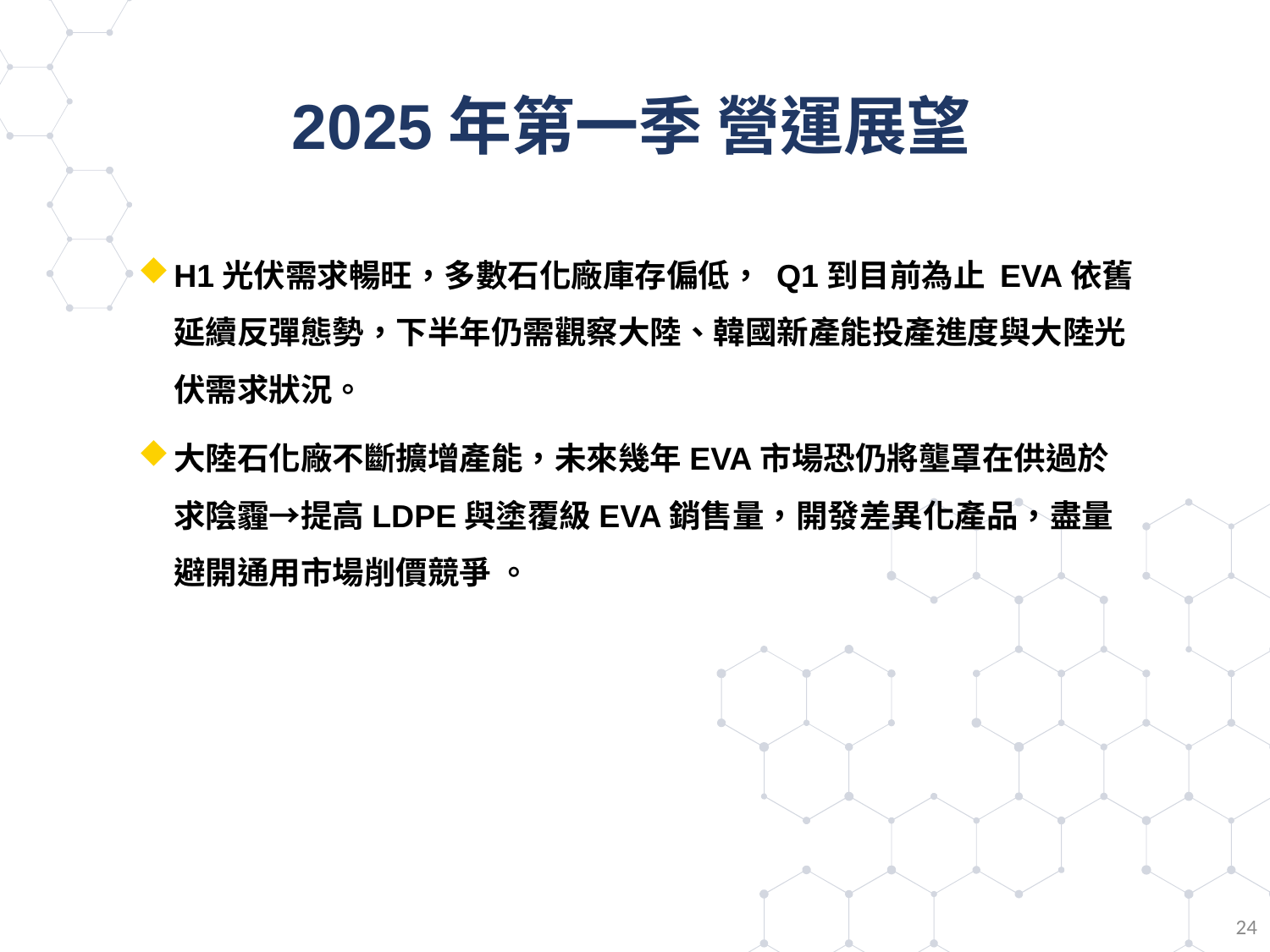

2025年第一季 營運展望
H1光伏需求暢旺，多數石化廠庫存偏低， Q1到目前為止 EVA依舊延續反彈態勢，下半年仍需觀察大陸、韓國新產能投產進度與大陸光伏需求狀況。
大陸石化廠不斷擴增產能，未來幾年EVA市場恐仍將壟罩在供過於求陰霾→提高LDPE與塗覆級EVA銷售量，開發差異化產品，盡量避開通用市場削價競爭 。
24